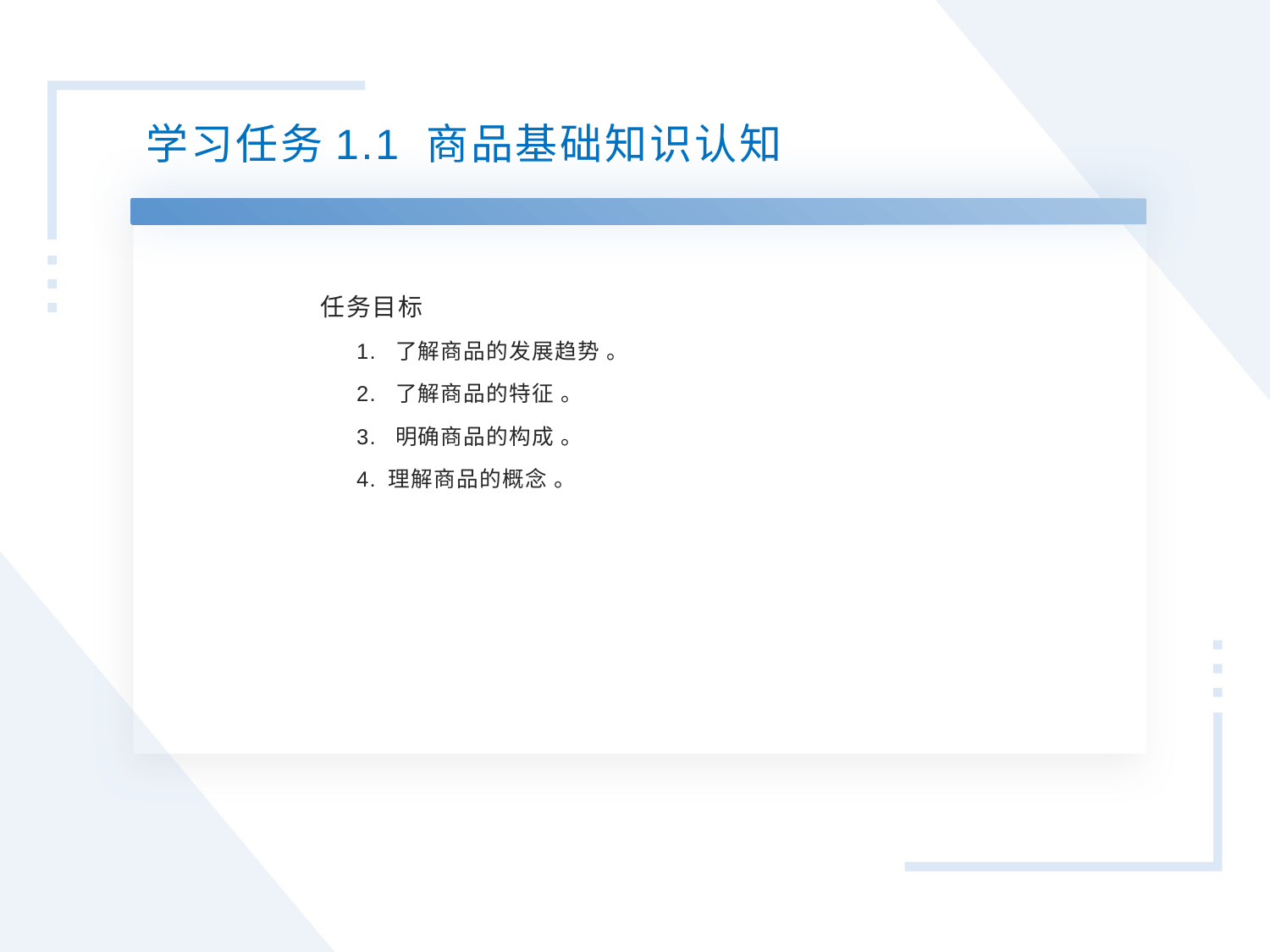

学习任务1.1 商品基础知识认知

任务目标
1.  了解商品的发展趋势 。
2.  了解商品的特征 。
3.  明确商品的构成 。
4. 理解商品的概念 。